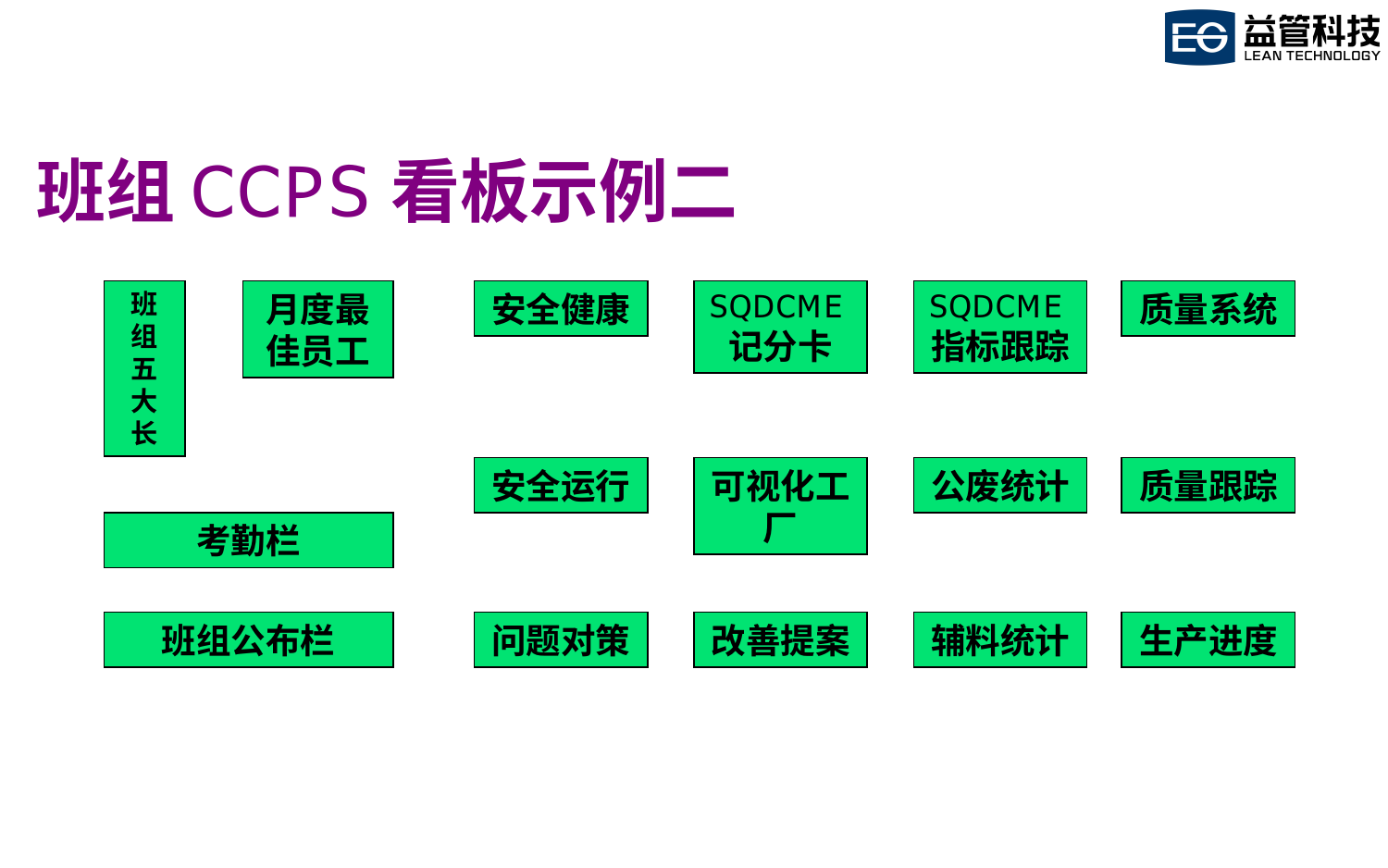

班组CCPS看板示例二
班组五大长
月度最佳员工
安全健康
SQDCME记分卡
SQDCME指标跟踪
质量系统
安全运行
可视化工厂
公废统计
质量跟踪
考勤栏
班组公布栏
问题对策
改善提案
辅料统计
生产进度